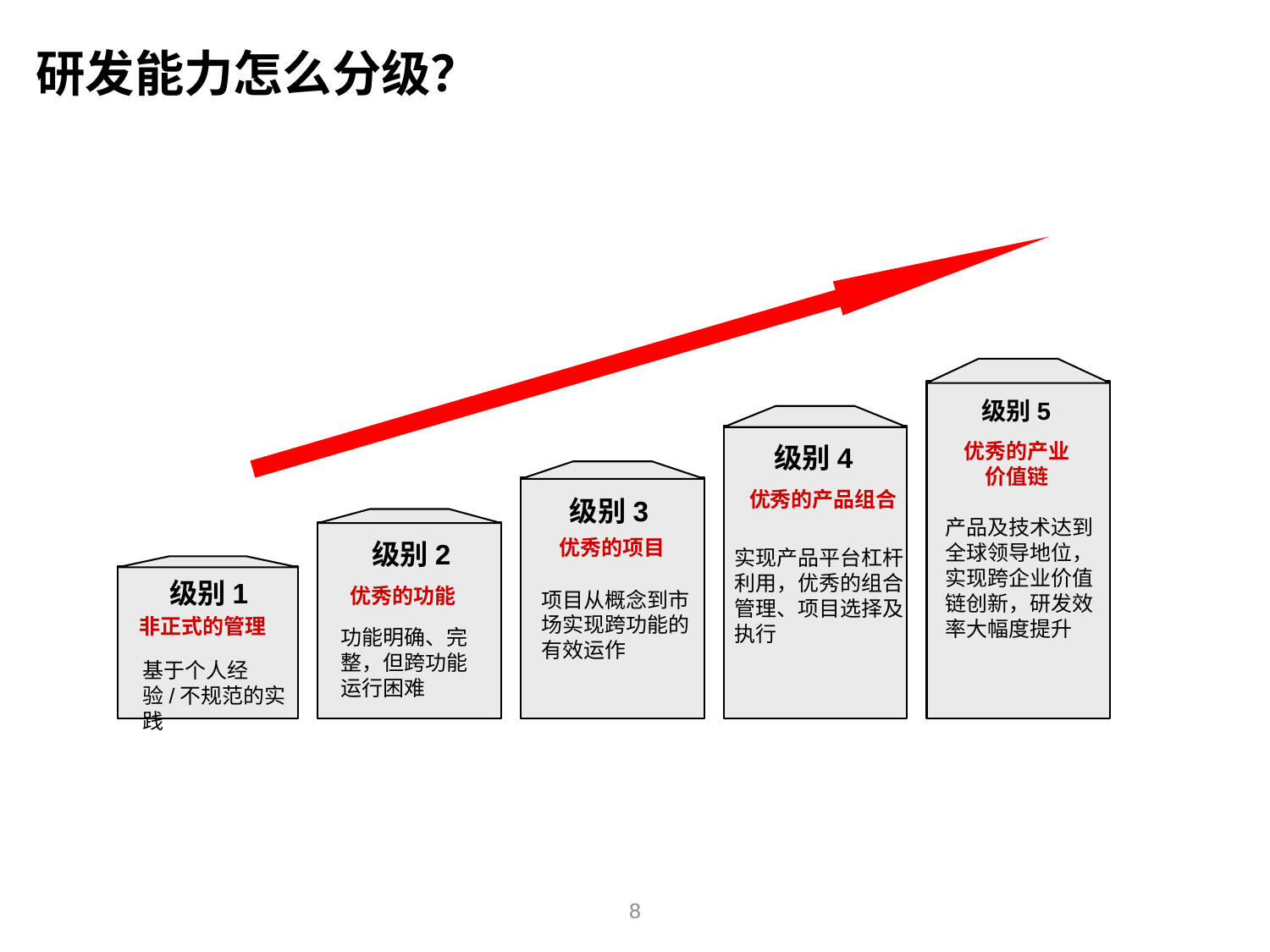

研发能力怎么分级？

级别5

优秀的产业价值链
级别4

优秀的产品组合
级别3
产品及技术达到全球领导地位，实现跨企业价值链创新，研发效率大幅度提升

优秀的项目
级别2
实现产品平台杠杆利用，优秀的组合管理、项目选择及执行

级别1
优秀的功能
项目从概念到市场实现跨功能的有效运作
非正式的管理
功能明确、完整，但跨功能运行困难
基于个人经验/不规范的实践
8